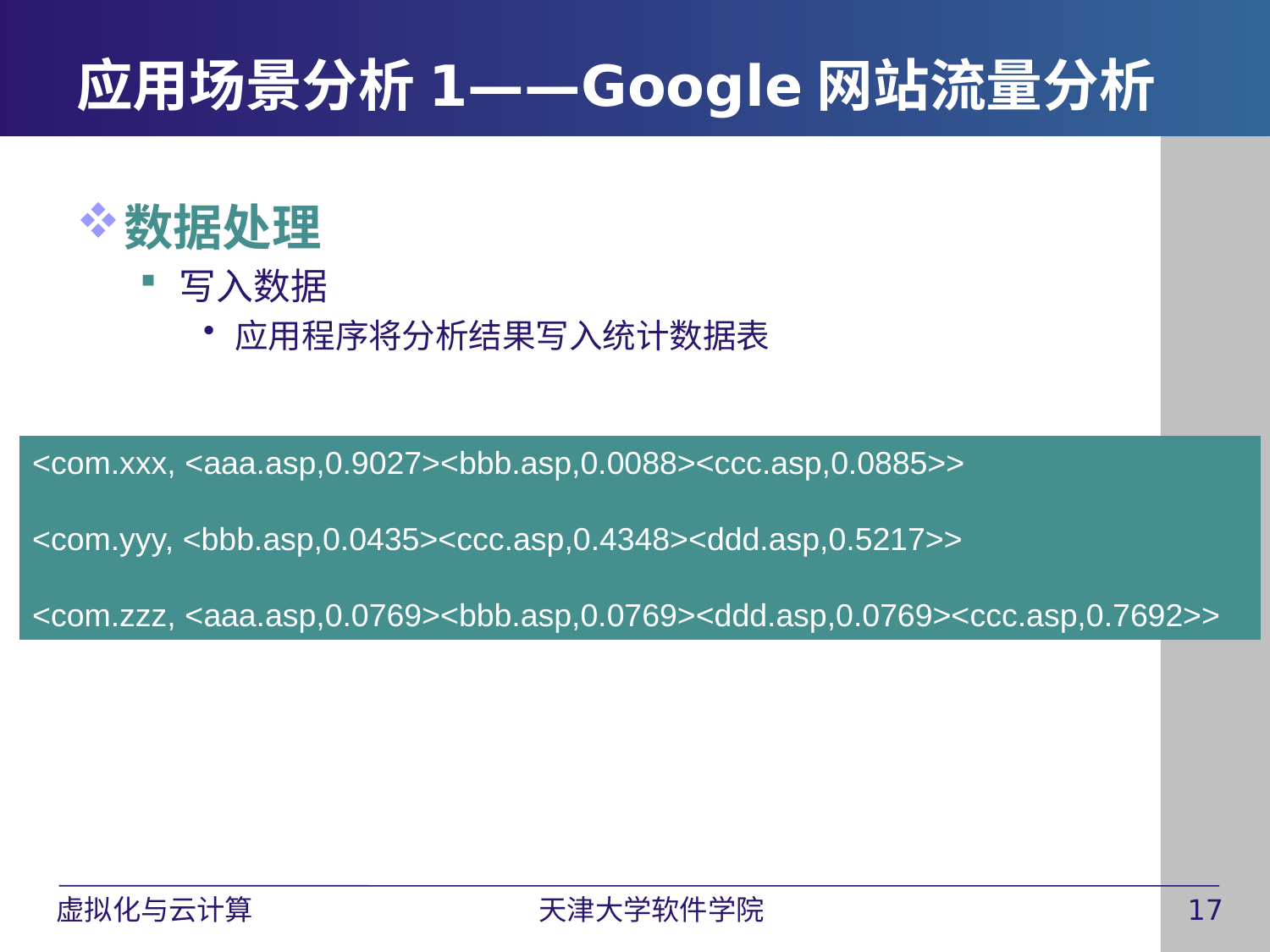

数据处理
写入数据
应用程序将分析结果写入统计数据表
应用场景分析1——Google网站流量分析
<com.xxx, <aaa.asp,0.9027><bbb.asp,0.0088><ccc.asp,0.0885>>

<com.yyy, <bbb.asp,0.0435><ccc.asp,0.4348><ddd.asp,0.5217>>

<com.zzz, <aaa.asp,0.0769><bbb.asp,0.0769><ddd.asp,0.0769><ccc.asp,0.7692>>